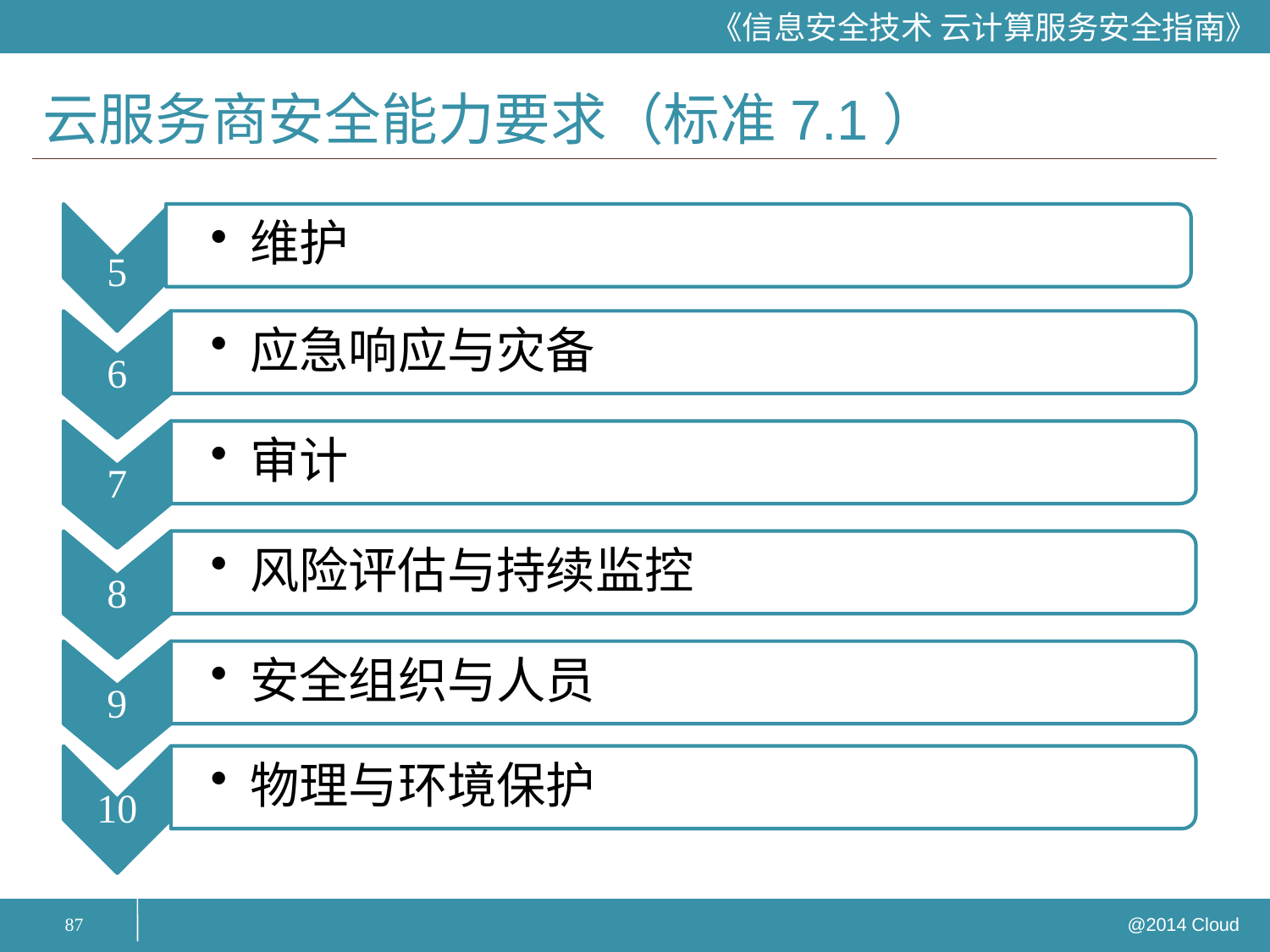

# 云服务商安全能力要求（标准7.1）

5

维护
6
应急响应与灾备
7
审计
8
风险评估与持续监控
9
安全组织与人员

10

物理与环境保护
87